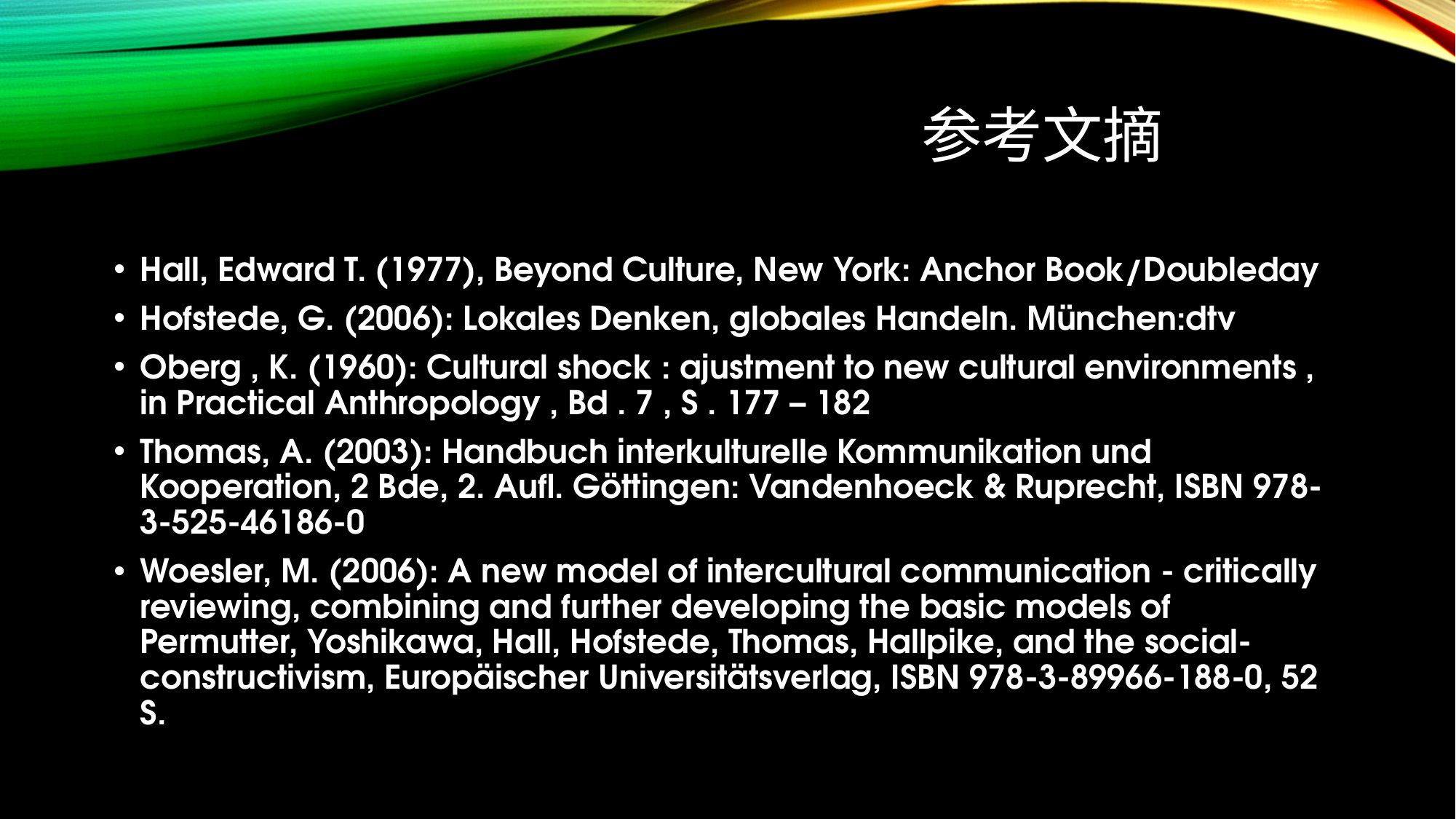

# 参考文摘
Hall, Edward T. (1977), Beyond Culture, New York: Anchor Book/Doubleday
Hofstede, G. (2006): Lokales Denken, globales Handeln. München:dtv
Oberg , K. (1960): Cultural shock : ajustment to new cultural environments , in Practical Anthropology , Bd . 7 , S . 177 – 182
Thomas, A. (2003): Handbuch interkulturelle Kommunikation und Kooperation, 2 Bde, 2. Aufl. Göttingen: Vandenhoeck & Ruprecht, ISBN 978-3-525-46186-0
Woesler, M. (2006): A new model of intercultural communication - critically reviewing, combining and further developing the basic models of Permutter, Yoshikawa, Hall, Hofstede, Thomas, Hallpike, and the social-constructivism, Europäischer Universitätsverlag, ISBN 978-3-89966-188-0, 52 S.